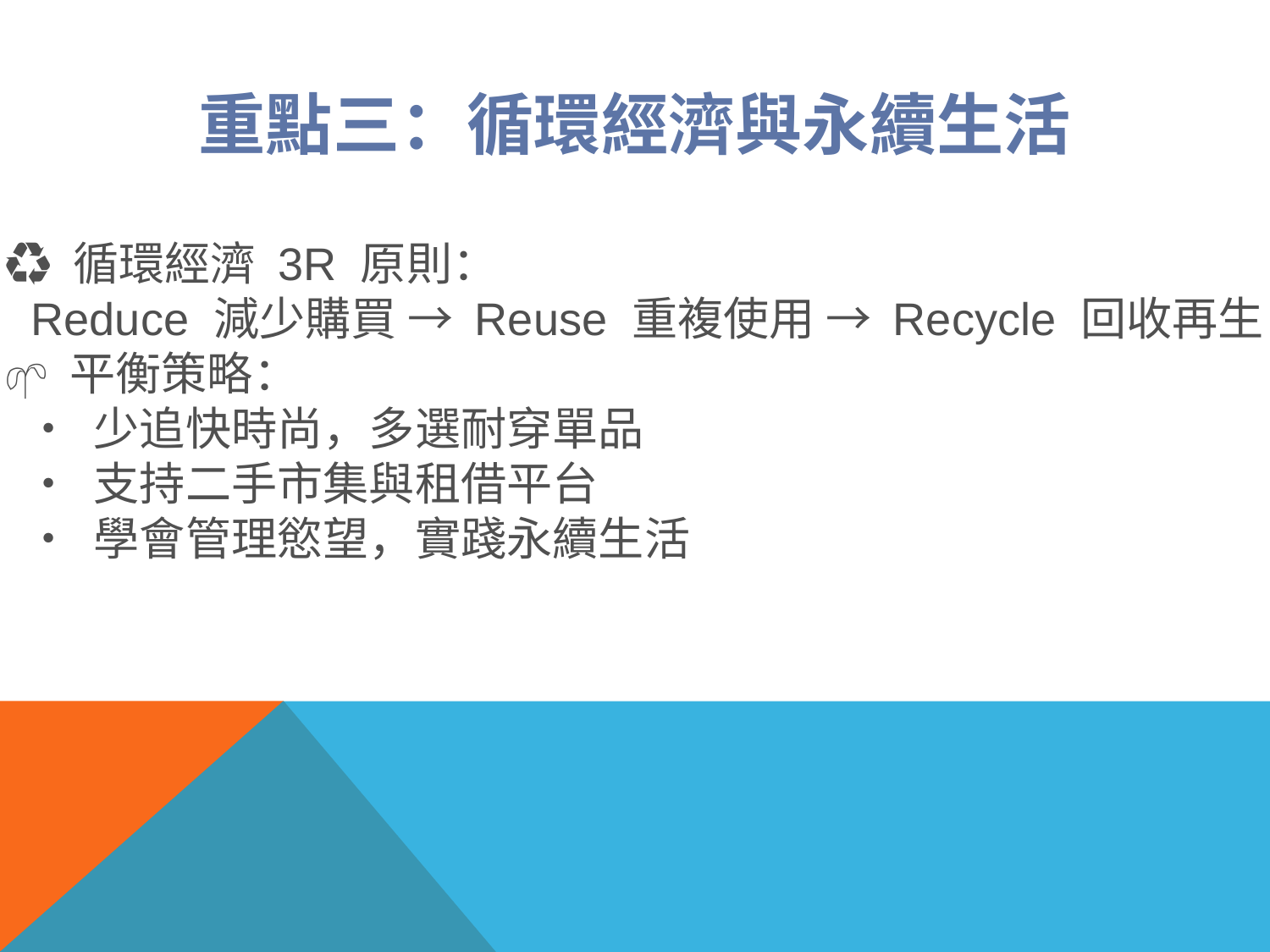

重點三：循環經濟與永續生活
#

♻️ 循環經濟 3R 原則：
  Reduce 減少購買 → Reuse 重複使用 → Recycle 回收再生
🌱 平衡策略：
  • 少追快時尚，多選耐穿單品
  • 支持二手市集與租借平台
  • 學會管理慾望，實踐永續生活